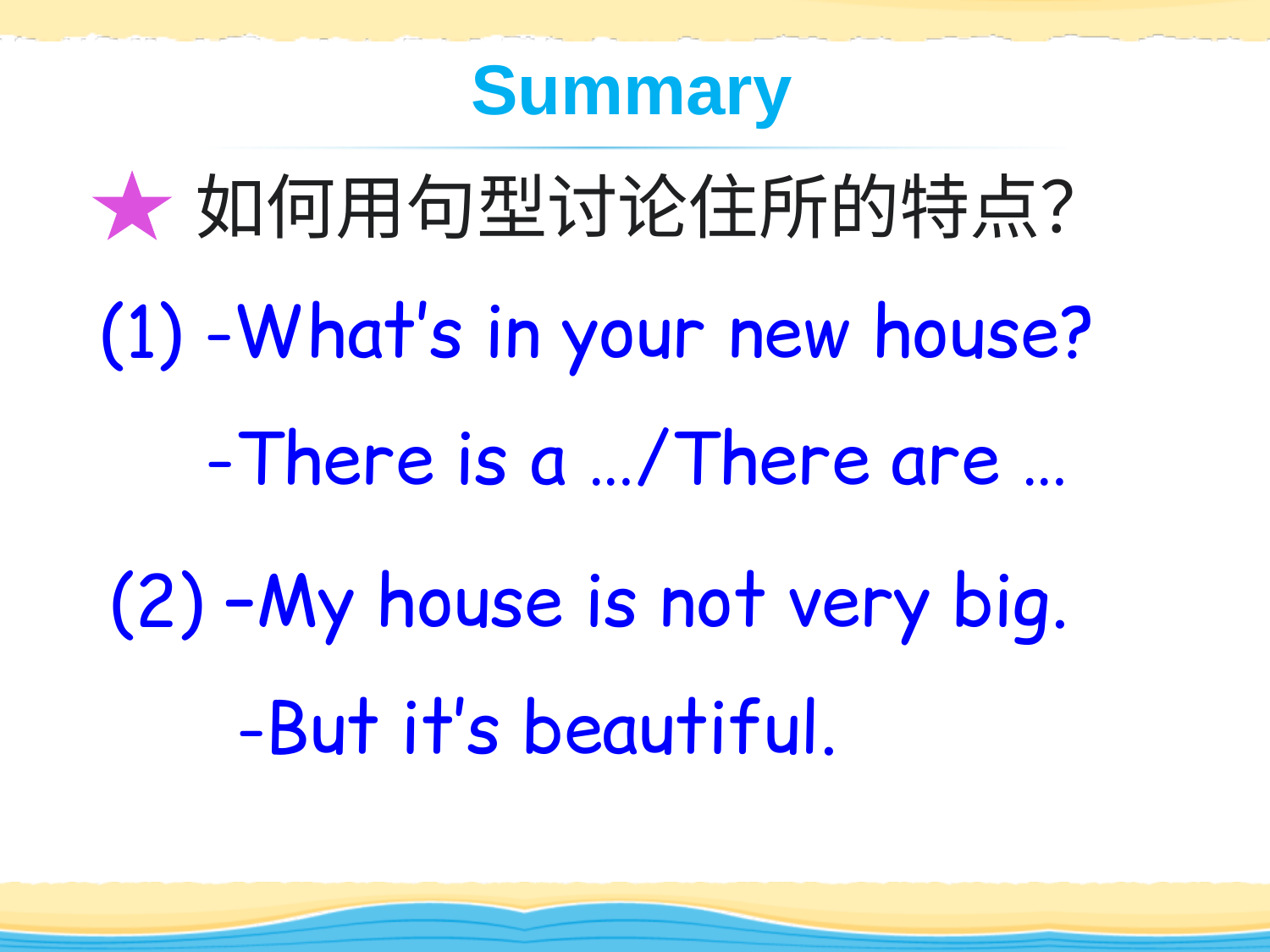

如何用句型讨论住所的特点？

(1) -What’s in your new house?
     -There is a …/There are …
(2) –My house is not very big.
      -But it’s beautiful.